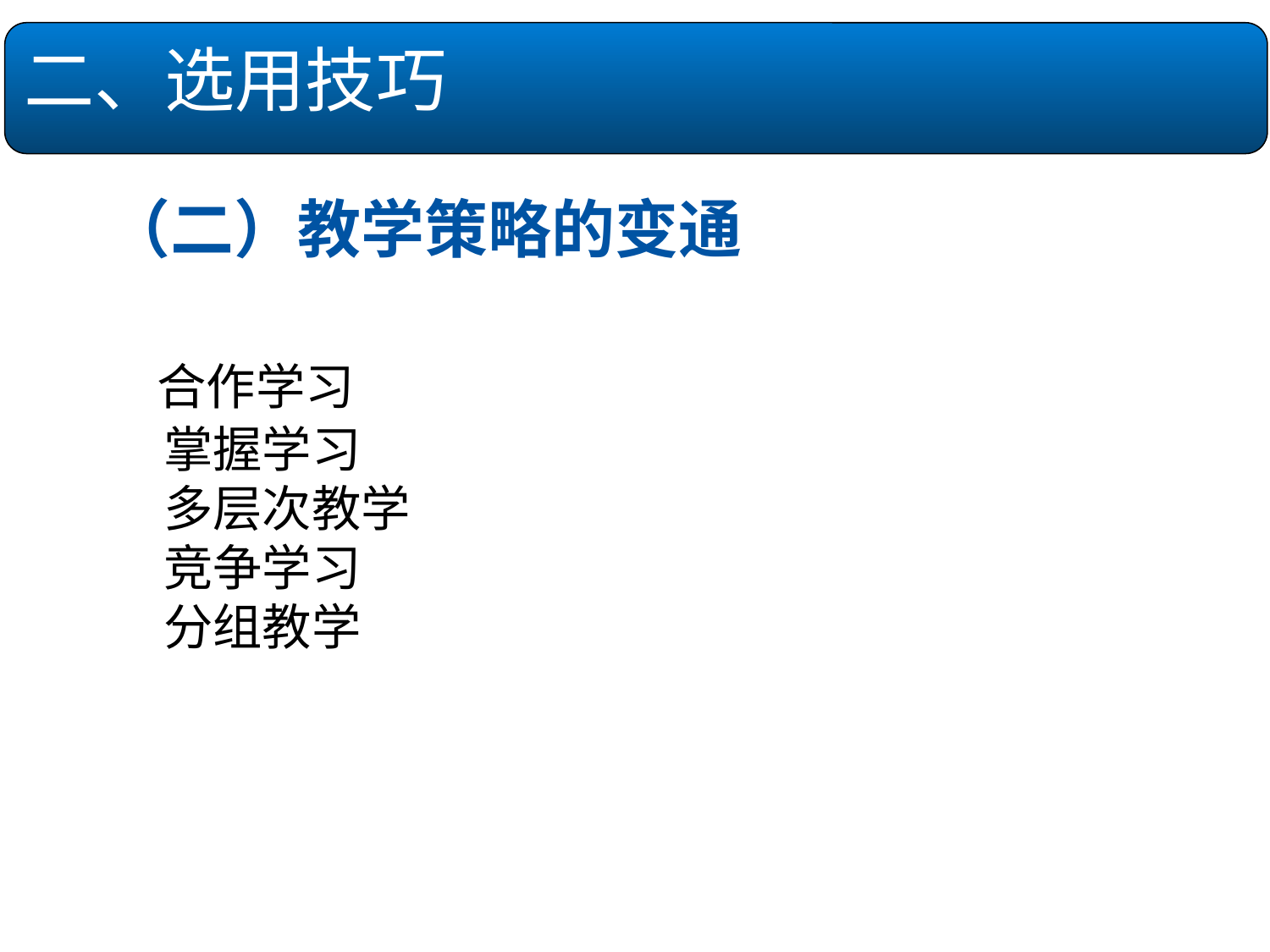

二、选用技巧
　（二）教学策略的变通

　  合作学习
　　掌握学习
　　多层次教学
　　竞争学习
　　分组教学